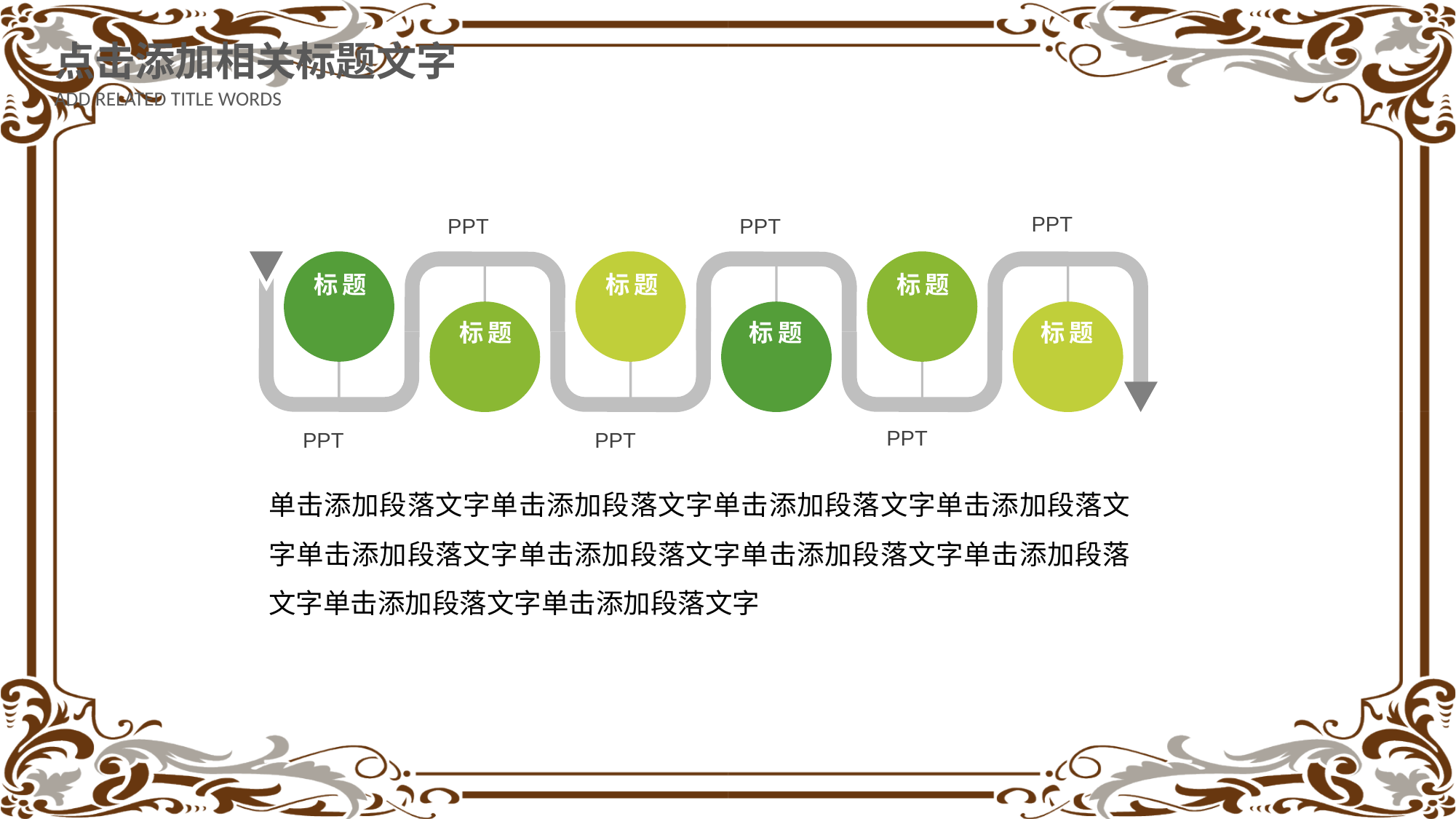

点击添加相关标题文字
ADD RELATED TITLE WORDS
 PPT
 PPT
 PPT

标题
标题
标题

标题
标题
标题

 PPT
 PPT
 PPT
单击添加段落文字单击添加段落文字单击添加段落文字单击添加段落文字单击添加段落文字单击添加段落文字单击添加段落文字单击添加段落文字单击添加段落文字单击添加段落文字